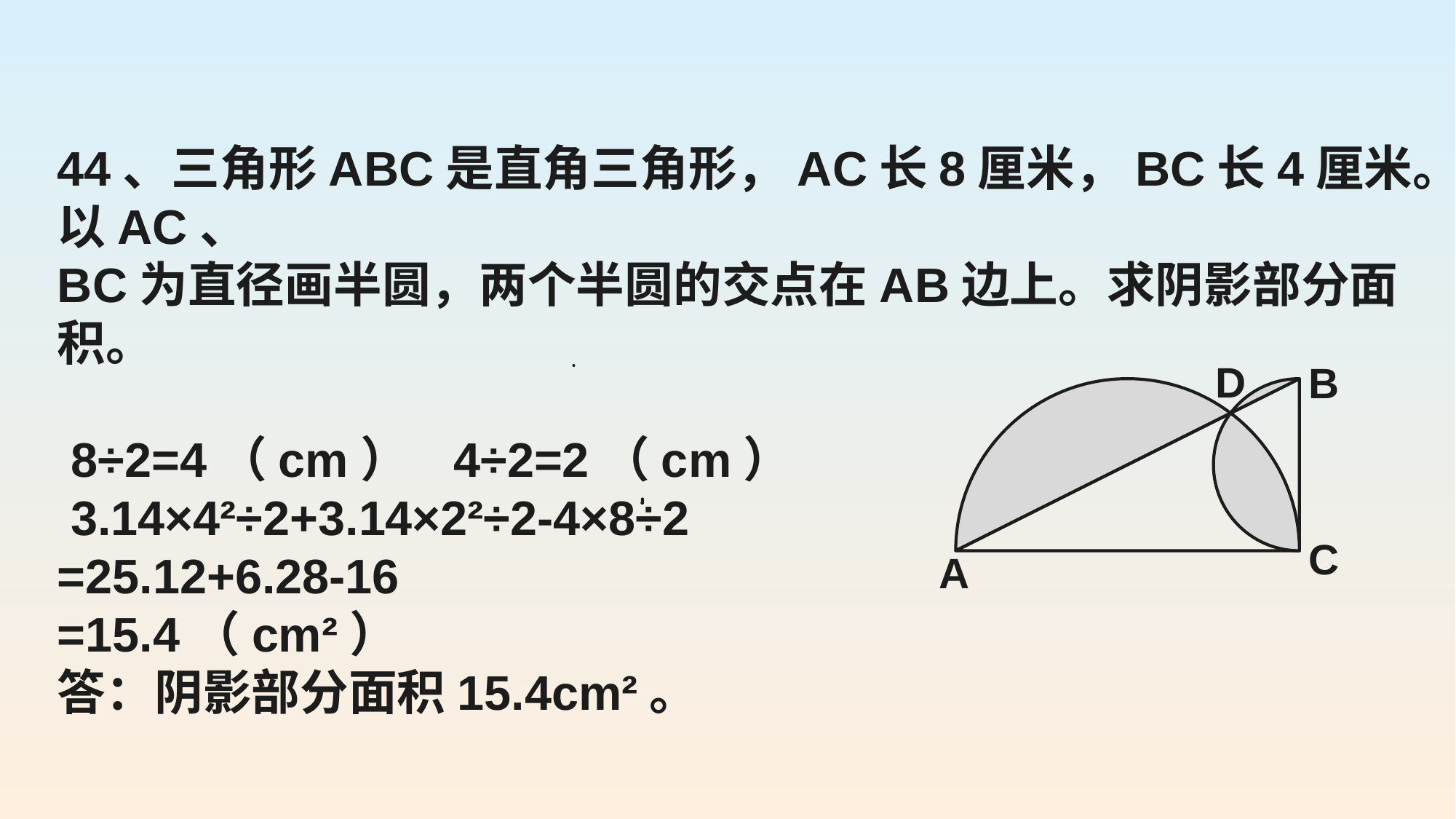

44、三角形ABC是直角三角形，AC长8厘米，BC长4厘米。以AC、
BC为直径画半圆，两个半圆的交点在AB边上。求阴影部分面积。

 8÷2=4（cm）   4÷2=2（cm）
 3.14×4²÷2+3.14×2²÷2-4×8÷2
=25.12+6.28-16
=15.4（cm²）
答：阴影部分面积15.4cm²。
D
B

C
A